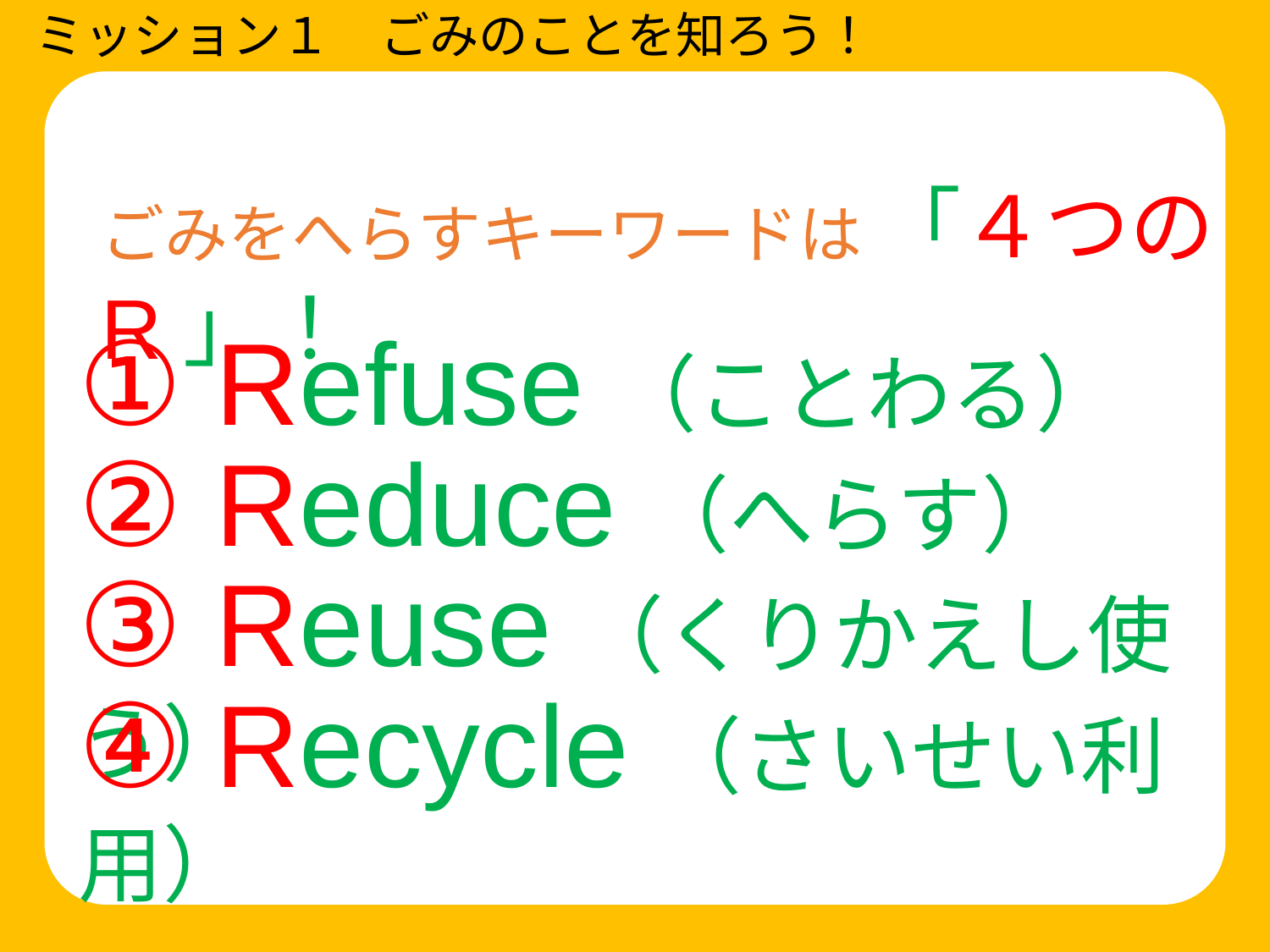

ミッション１　ごみのことを知ろう！

ごみをへらすキーワードは 「４つのR」！
① Refuse（ことわる）
② Reduce（へらす）
③ Reuse（くりかえし使う）
④ Recycle（さいせい利用）